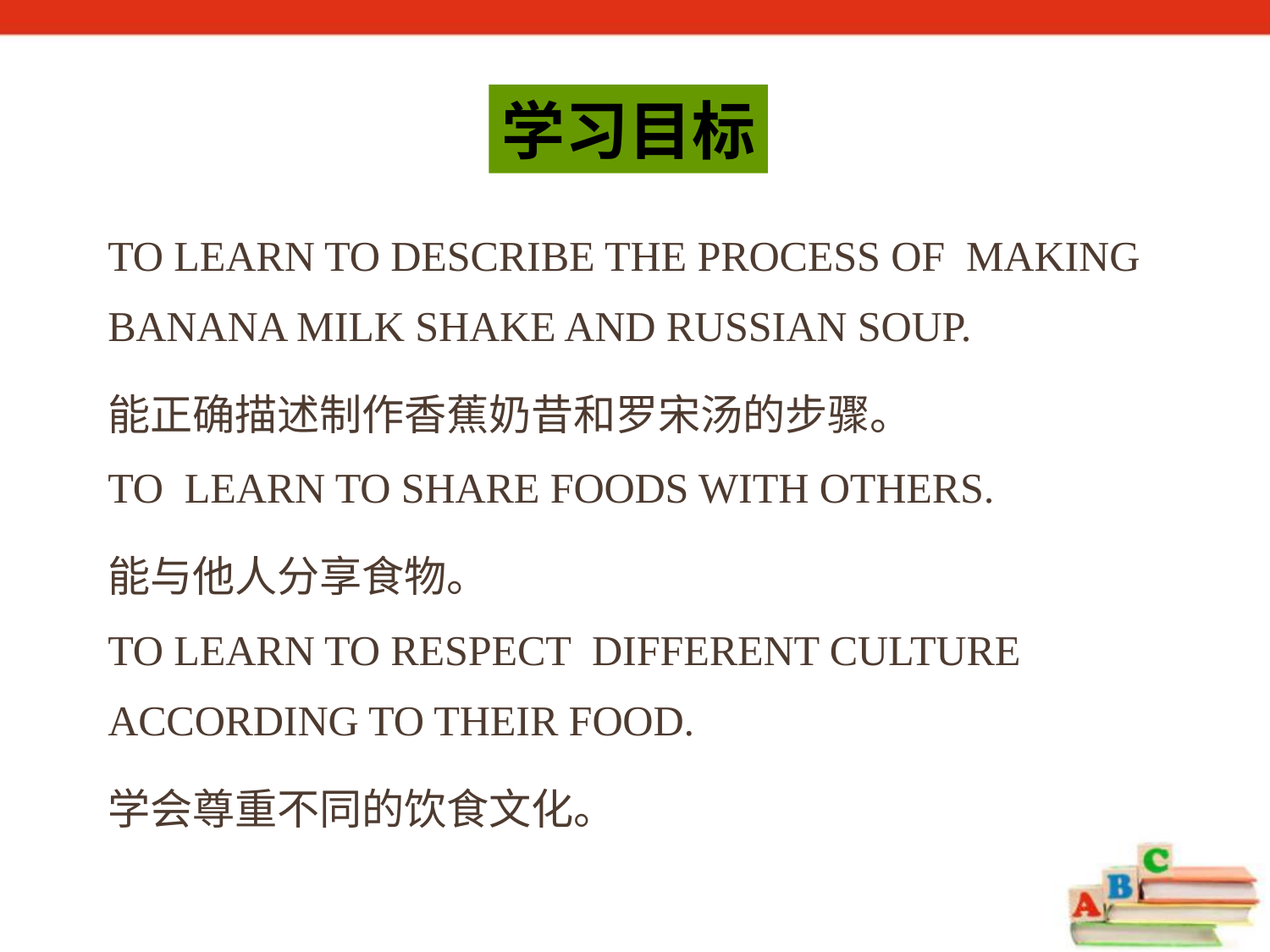

学习目标
# To learn to describe the process of  making banana milk shake and Russian soup. 能正确描述制作香蕉奶昔和罗宋汤的步骤。 To  learn to share foods with others. 能与他人分享食物。 To learn to respect  different culture according to their food. 学会尊重不同的饮食文化。